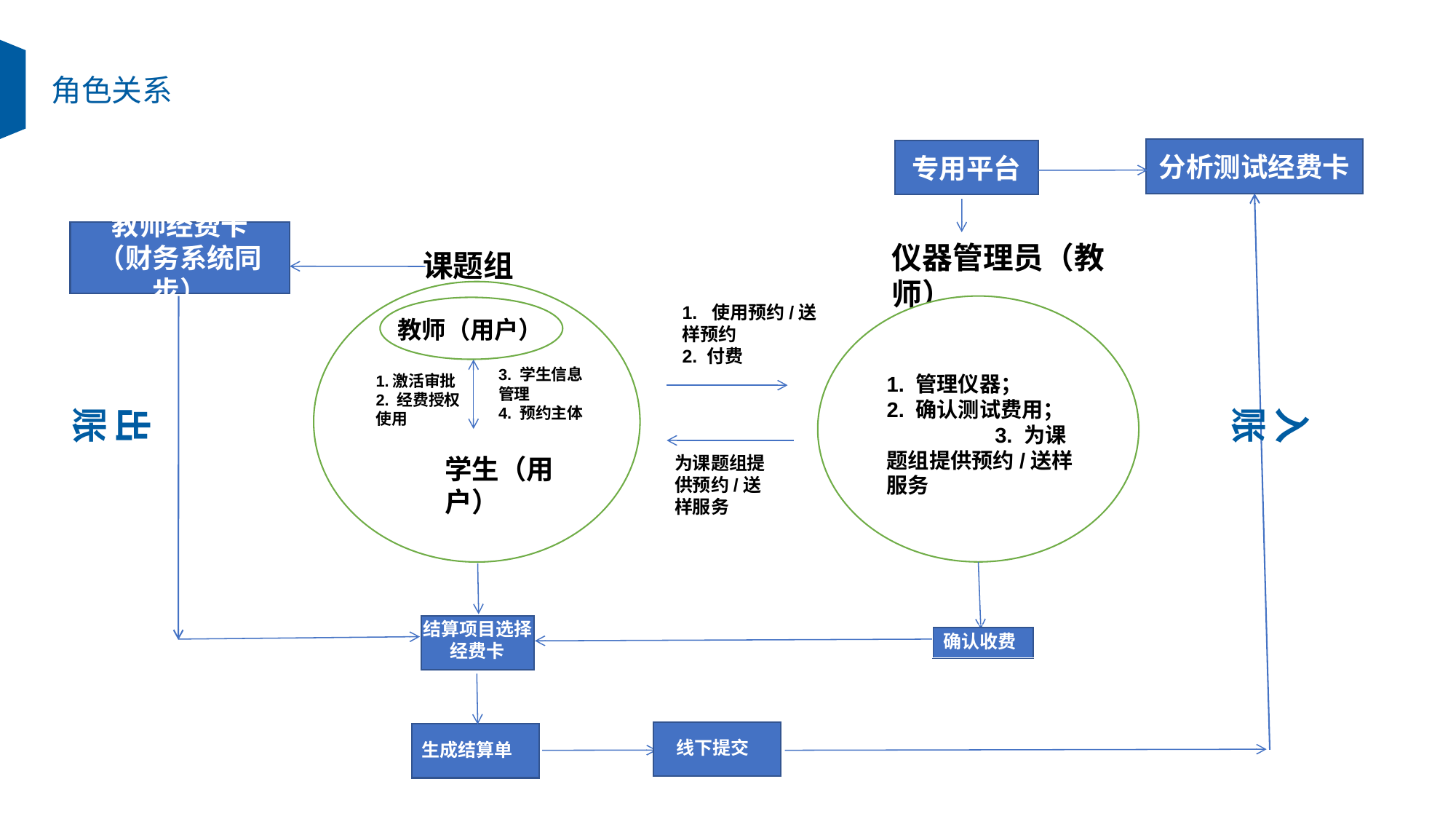

角色关系
大仪平台角色关系
分析测试经费卡
专用平台
教师经费卡
（财务系统同步）
仪器管理员（教师）
课题组

1.  使用预约/送样预约                     2. 付费

教师（用户）
3. 学生信息管理
4. 预约主体
1. 管理仪器；
2. 确认测试费用；                          3. 为课题组提供预约/送样服务
1.激活审批
2. 经费授权使用
出账
入账
为课题组提供预约/送样服务
学生（用户）
结算项目选择经费卡

确认收费

线下提交

生成结算单